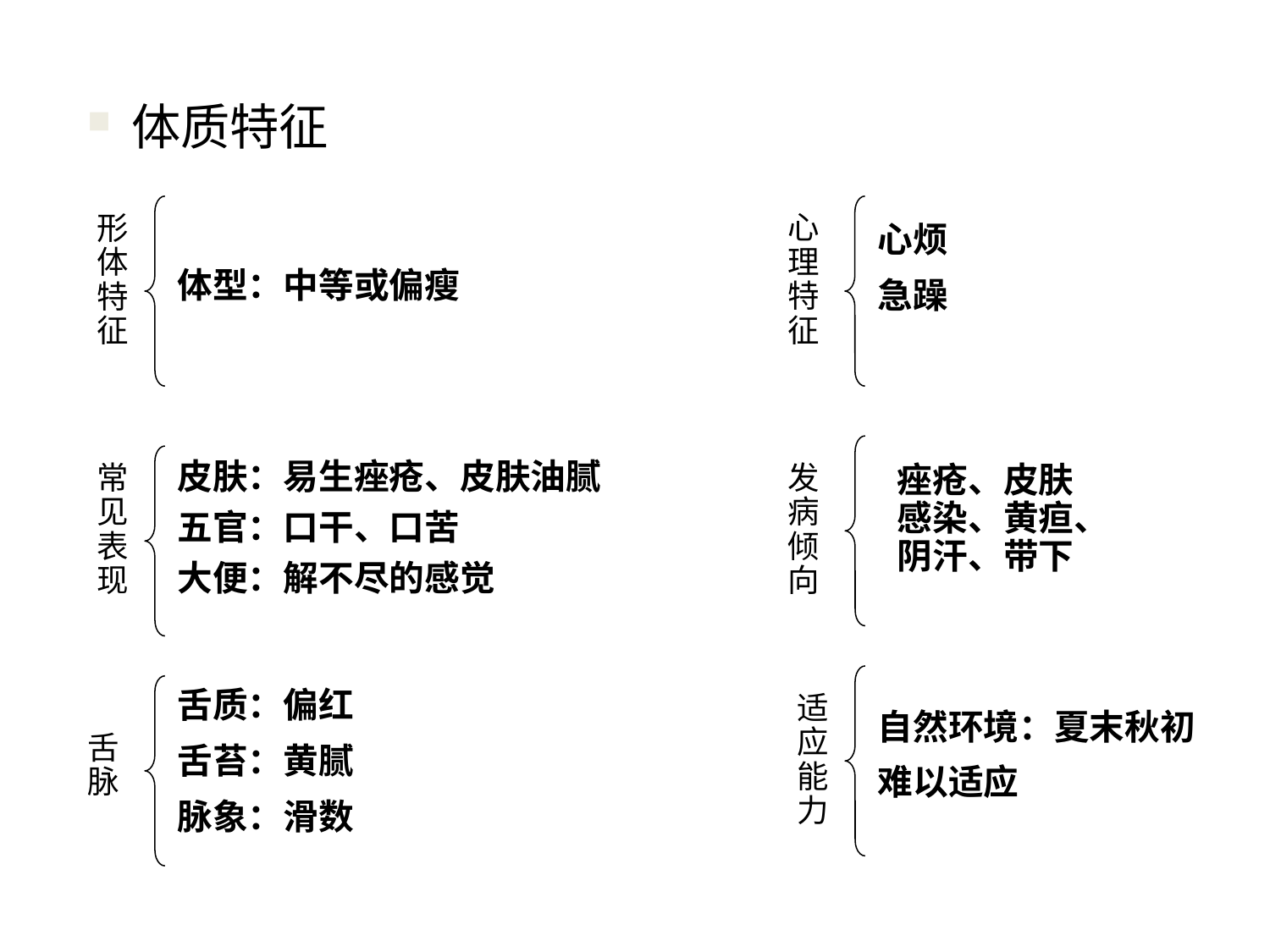

体质特征

心理特征
形体特征
心烦
急躁
体型：中等或偏瘦

皮肤：易生痤疮、皮肤油腻
五官：口干、口苦
大便：解不尽的感觉

发病倾向
常见表现
痤疮、皮肤感染、黄疸、阴汗、带下

舌质：偏红
舌苔：黄腻
脉象：滑数
适应能力
自然环境：夏末秋初难以适应
舌脉